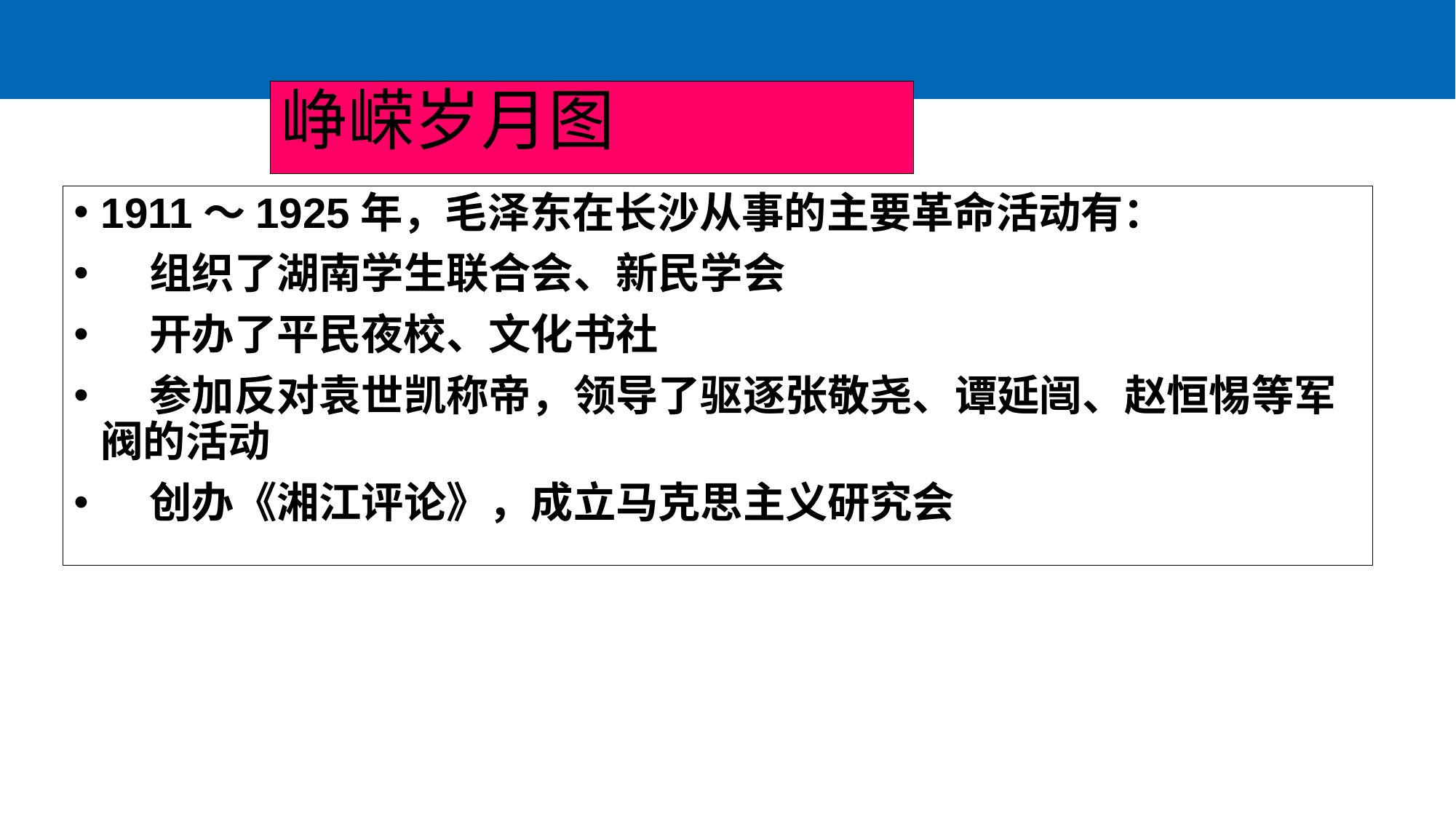

峥嵘岁月图
1911～1925年，毛泽东在长沙从事的主要革命活动有：
    组织了湖南学生联合会、新民学会
    开办了平民夜校、文化书社
    参加反对袁世凯称帝，领导了驱逐张敬尧、谭延闿、赵恒惕等军阀的活动
    创办《湘江评论》，成立马克思主义研究会